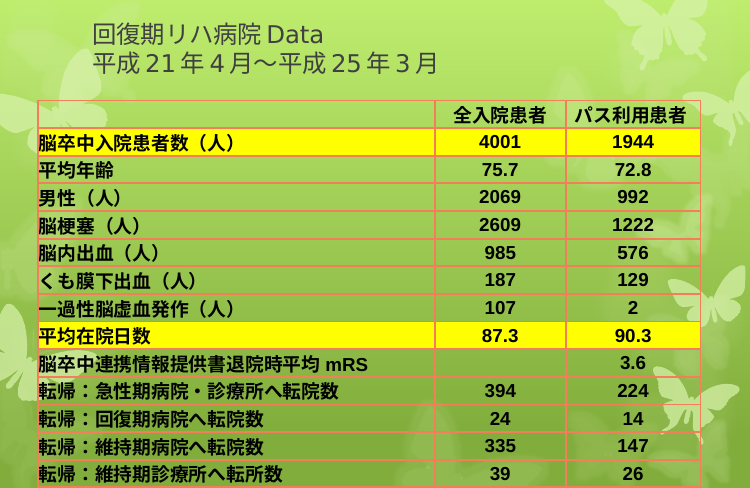

# 回復期リハ病院Data 平成21年4月～平成25年3月
|  | 全入院患者 | パス利用患者 |
| --- | --- | --- |
| 脳卒中入院患者数（人） | 4001 | 1944 |
| 平均年齢 | 75.7 | 72.8 |
| 男性（人） | 2069 | 992 |
| 脳梗塞（人） | 2609 | 1222 |
| 脳内出血（人） | 985 | 576 |
| くも膜下出血（人） | 187 | 129 |
| 一過性脳虚血発作（人） | 107 | 2 |
| 平均在院日数 | 87.3 | 90.3 |
| 脳卒中連携情報提供書退院時平均mRS |  | 3.6 |
| 転帰：急性期病院・診療所へ転院数 | 394 | 224 |
| 転帰：回復期病院へ転院数 | 24 | 14 |
| 転帰：維持期病院へ転院数 | 335 | 147 |
| 転帰：維持期診療所へ転所数 | 39 | 26 |
| 転帰：維持期老健へ転所数 | 411 | 215 |
| 転帰：在宅復帰患者数 | 2335 | 1157 |
| 転帰：死亡数 | 148 | 34 |